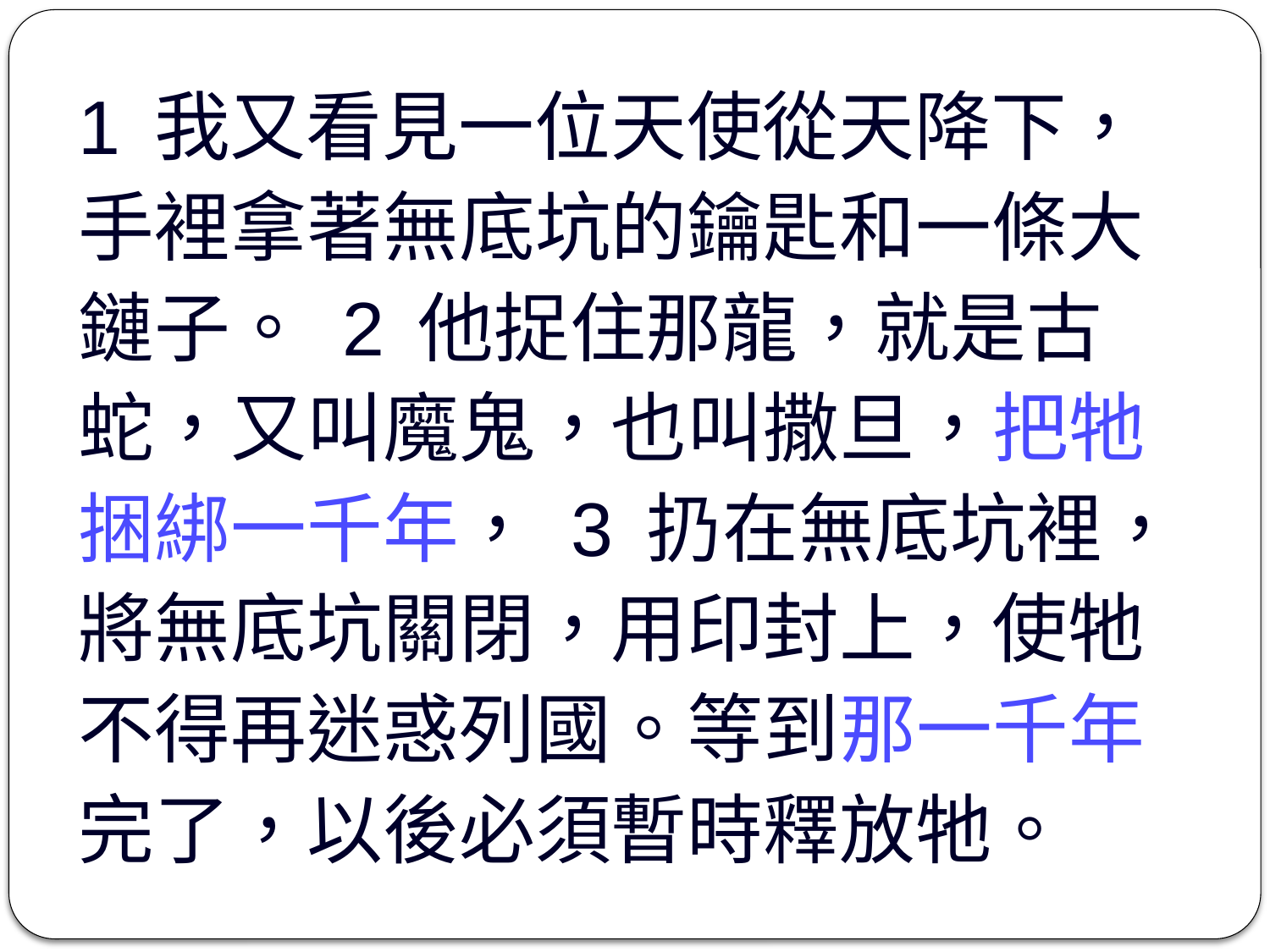

1 我又看見一位天使從天降下，手裡拿著無底坑的鑰匙和一條大鏈子。 2 他捉住那龍，就是古蛇，又叫魔鬼，也叫撒旦，把牠捆綁一千年， 3 扔在無底坑裡，將無底坑關閉，用印封上，使牠不得再迷惑列國。等到那一千年完了，以後必須暫時釋放牠。